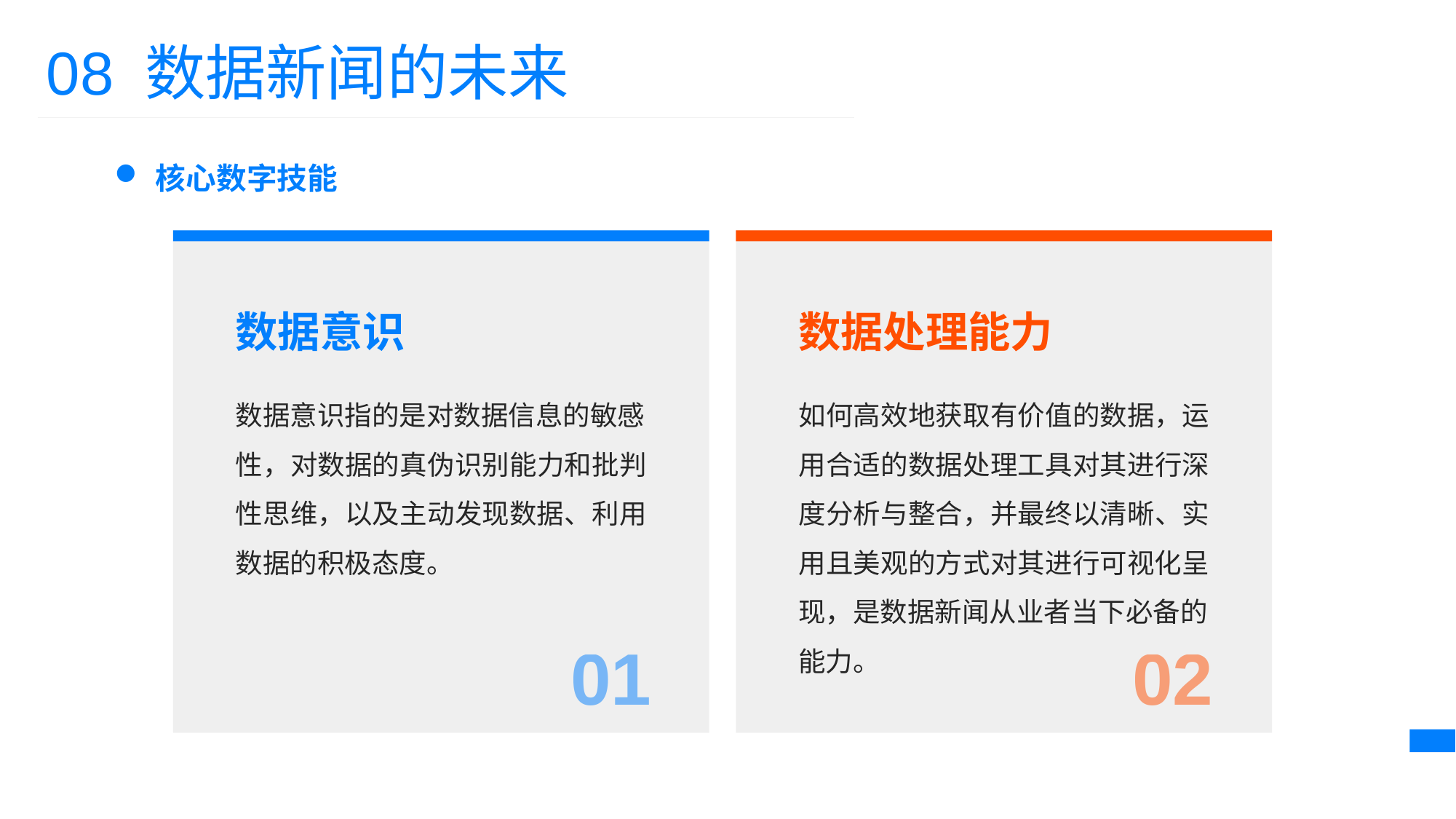

08 数据新闻的未来
核心数字技能

数据意识
数据处理能力
数据意识指的是对数据信息的敏感
性，对数据的真伪识别能力和批判性思维，以及主动发现数据、利用数据的积极态度。
如何高效地获取有价值的数据，运用合适的数据处理工具对其进行深度分析与整合，并最终以清晰、实用且美观的方式对其进行可视化呈现，是数据新闻从业者当下必备的
能力。
01
02